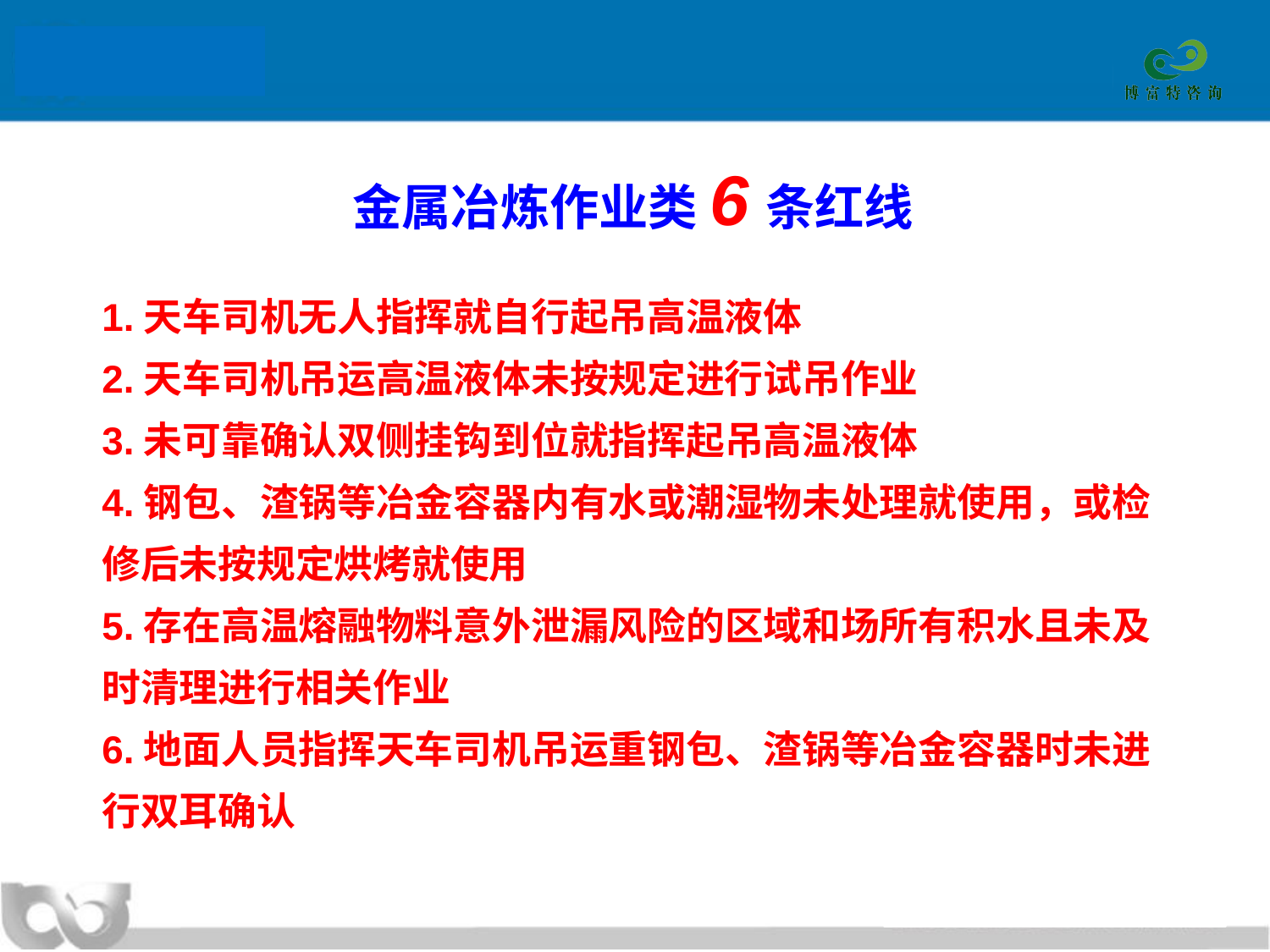

金属冶炼作业类6条红线
# 1.天车司机无人指挥就自行起吊高温液体 2.天车司机吊运高温液体未按规定进行试吊作业 3.未可靠确认双侧挂钩到位就指挥起吊高温液体 4.钢包、渣锅等冶金容器内有水或潮湿物未处理就使用，或检修后未按规定烘烤就使用 5.存在高温熔融物料意外泄漏风险的区域和场所有积水且未及时清理进行相关作业 6.地面人员指挥天车司机吊运重钢包、渣锅等冶金容器时未进行双耳确认